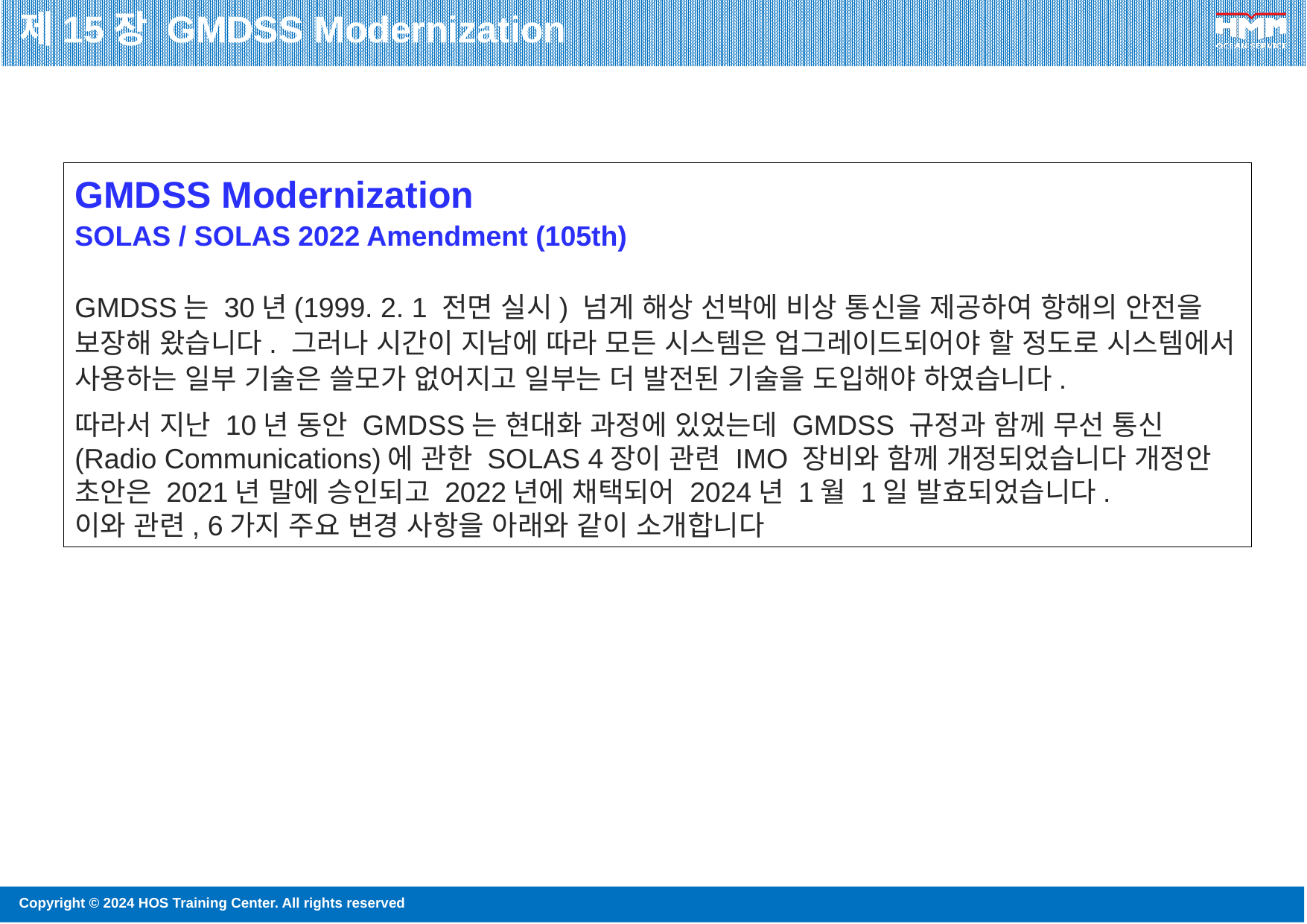

제15장 GMDSS Modernization
GMDSS Modernization
SOLAS / SOLAS 2022 Amendment (105th)
GMDSS는 30년(1999. 2. 1 전면 실시) 넘게 해상 선박에 비상 통신을 제공하여 항해의 안전을 보장해 왔습니다. 그러나 시간이 지남에 따라 모든 시스템은 업그레이드되어야 할 정도로 시스템에서 사용하는 일부 기술은 쓸모가 없어지고 일부는 더 발전된 기술을 도입해야 하였습니다.
따라서 지난 10년 동안 GMDSS는 현대화 과정에 있었는데 GMDSS 규정과 함께 무선 통신(Radio Communications)에 관한 SOLAS 4장이 관련 IMO 장비와 함께 개정되었습니다 개정안 초안은 2021년 말에 승인되고 2022년에 채택되어 2024년 1월 1일 발효되었습니다.
이와 관련, 6가지 주요 변경 사항을 아래와 같이 소개합니다
131